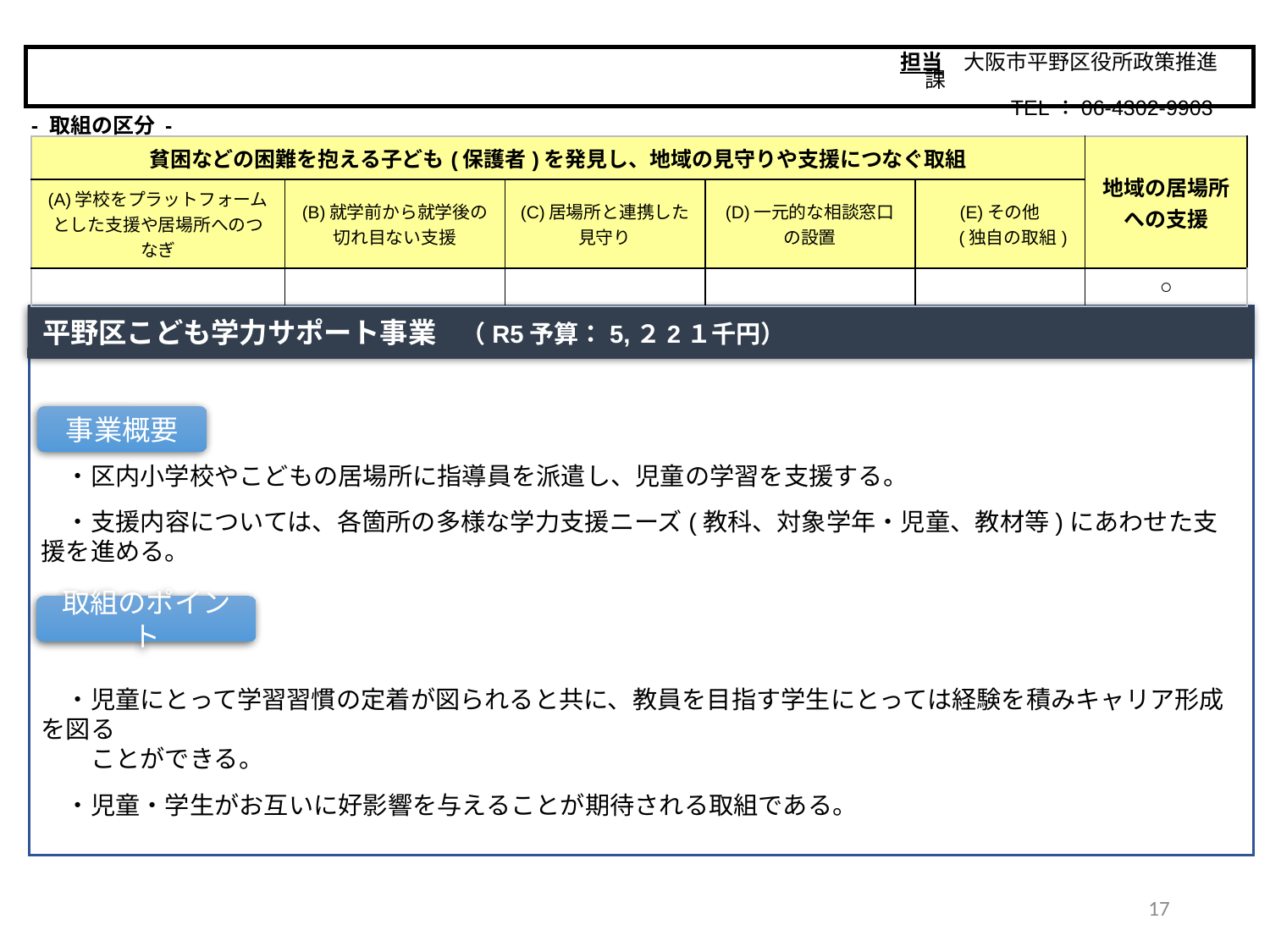

担当　大阪市平野区役所政策推進課
　　　　　TEL：06-4302-9903

大阪市
- 取組の区分 -
| 貧困などの困難を抱える子ども(保護者)を発見し、地域の見守りや支援につなぐ取組 |  |  |  |  | 地域の居場所 への支援 |
| --- | --- | --- | --- | --- | --- |
| (A)学校をプラットフォームとした支援や居場所へのつなぎ | (B)就学前から就学後の 切れ目ない支援 | (C)居場所と連携した 見守り | (D)一元的な相談窓口 の設置 | (E)その他 　 (独自の取組) |  |
|  |  |  |  |  | ○ |
平野区こども学力サポート事業　（R5予算：5,２2１千円）

　・区内小学校やこどもの居場所に指導員を派遣し、児童の学習を支援する。

　・支援内容については、各箇所の多様な学力支援ニーズ(教科、対象学年・児童、教材等)にあわせた支援を進める。

　・児童にとって学習習慣の定着が図られると共に、教員を目指す学生にとっては経験を積みキャリア形成を図る
　　ことができる。

　・児童・学生がお互いに好影響を与えることが期待される取組である。

事業概要
取組のポイント
17